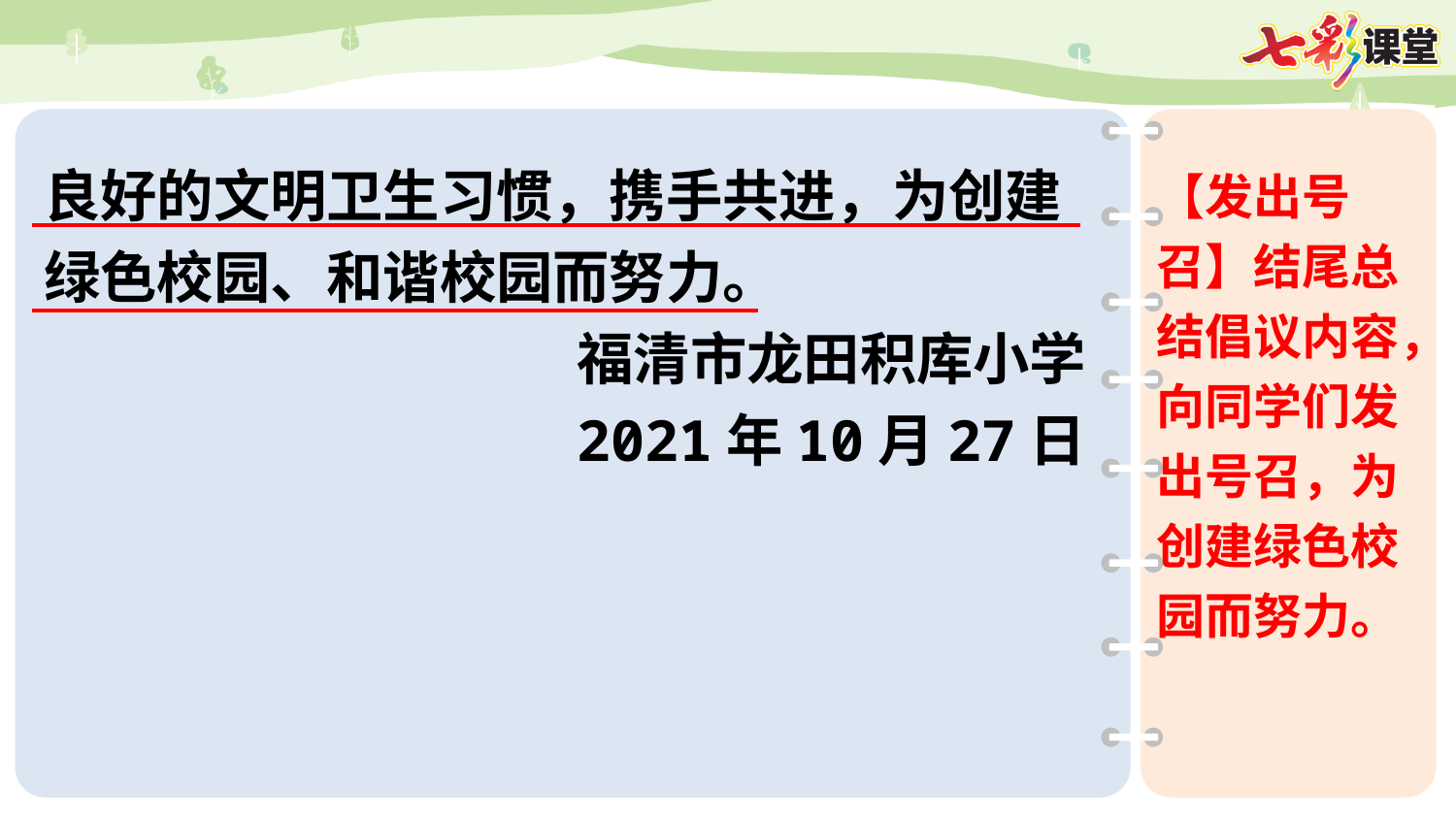

良好的文明卫生习惯，携手共进，为创建绿色校园、和谐校园而努力。
福清市龙田积库小学
2021年10月27日

【发出号召】结尾总结倡议内容，向同学们发出号召，为创建绿色校园而努力。